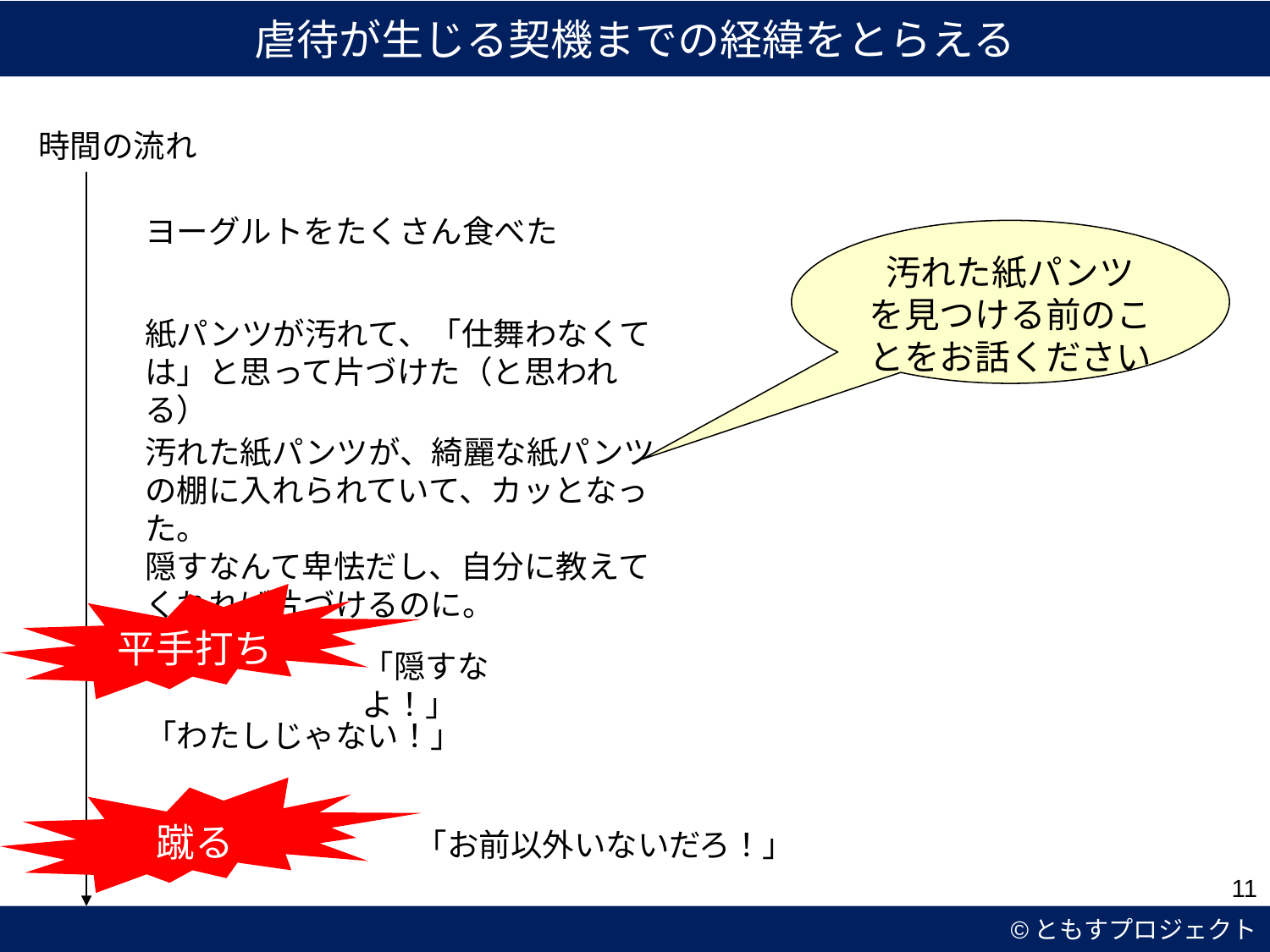

虐待が生じる契機までの経緯をとらえる
時間の流れ
ヨーグルトをたくさん食べた
汚れた紙パンツを見つける前のことをお話ください
紙パンツが汚れて、「仕舞わなくては」と思って片づけた（と思われる）
汚れた紙パンツが、綺麗な紙パンツの棚に入れられていて、カッとなった。
隠すなんて卑怯だし、自分に教えてくれれば片づけるのに。
平手打ち
「隠すなよ！」
「わたしじゃない！」
蹴る
「お前以外いないだろ！」
11
©ともすプロジェクト
11